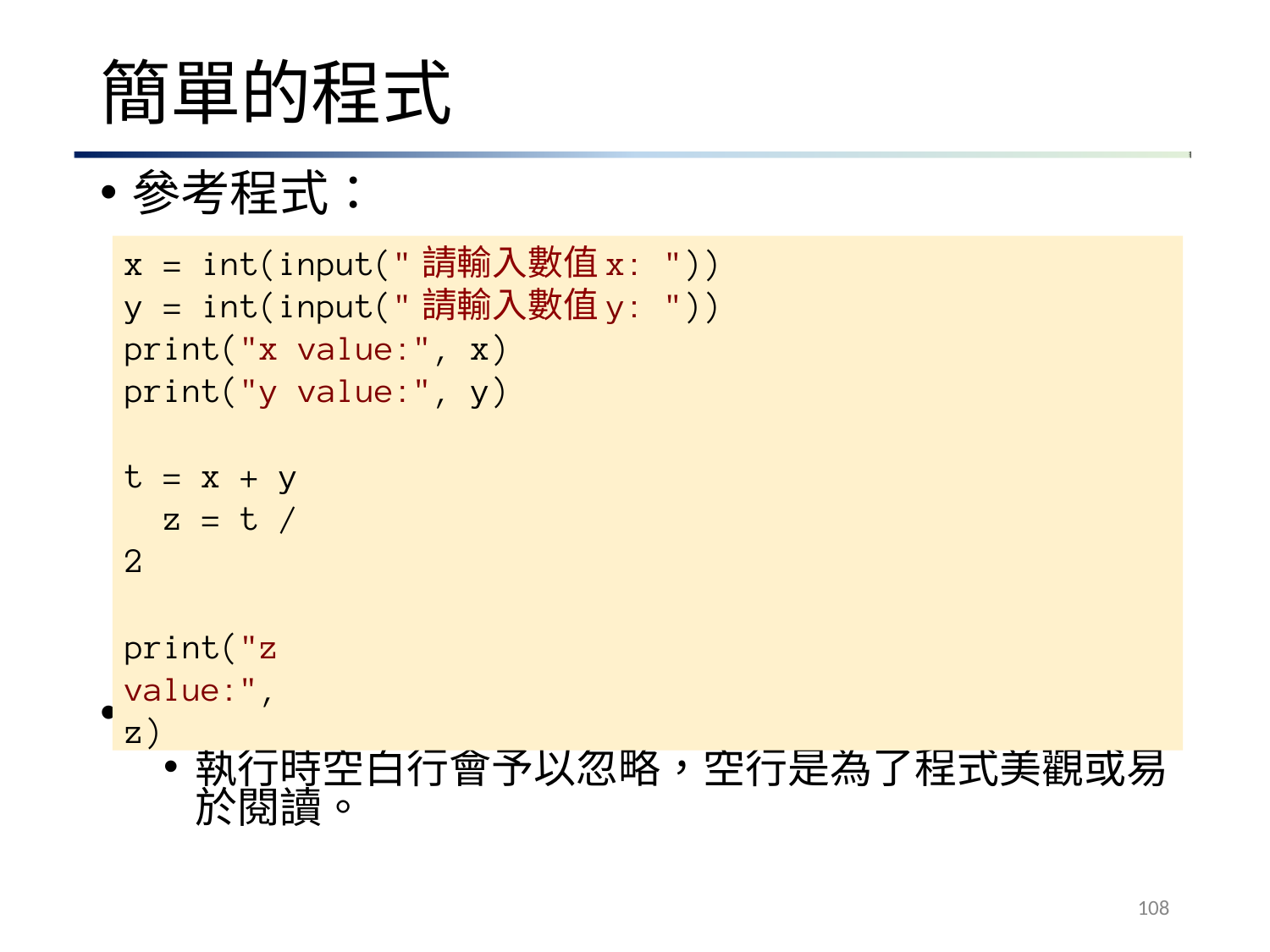

# 簡單的程式
參考程式：
x = int(input("請輸入數值x: "))
y = int(input("請輸入數值y: "))
print("x value:", x)
print("y value:", y)

t = x + y   z = t / 2

print("z value:", z)
說明：
執行時空白行會予以忽略，空行是為了程式美觀或易 於閱讀。
108